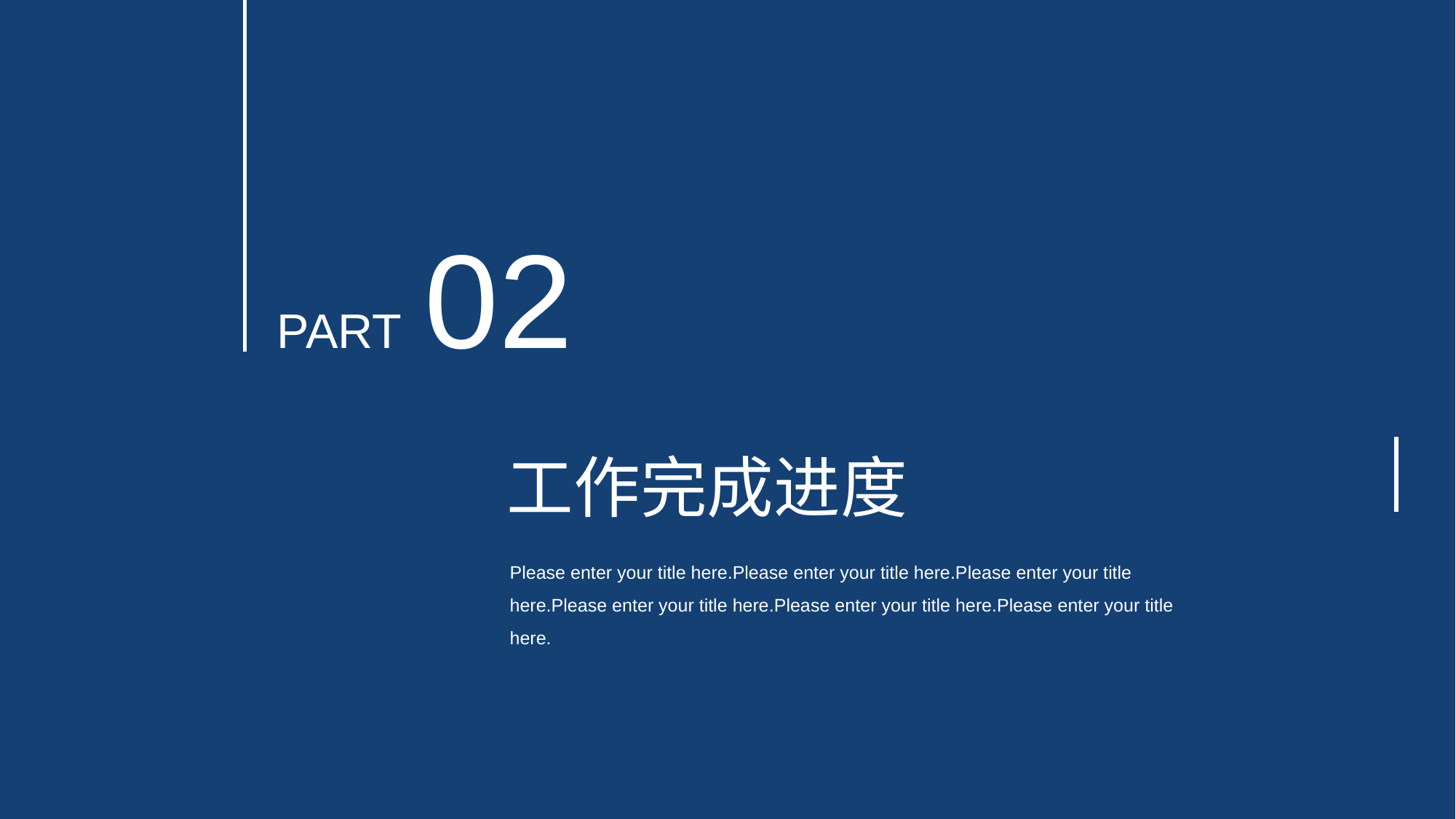

PART 02
工作完成进度
Please enter your title here.Please enter your title here.Please enter your title here.Please enter your title here.Please enter your title here.Please enter your title here.